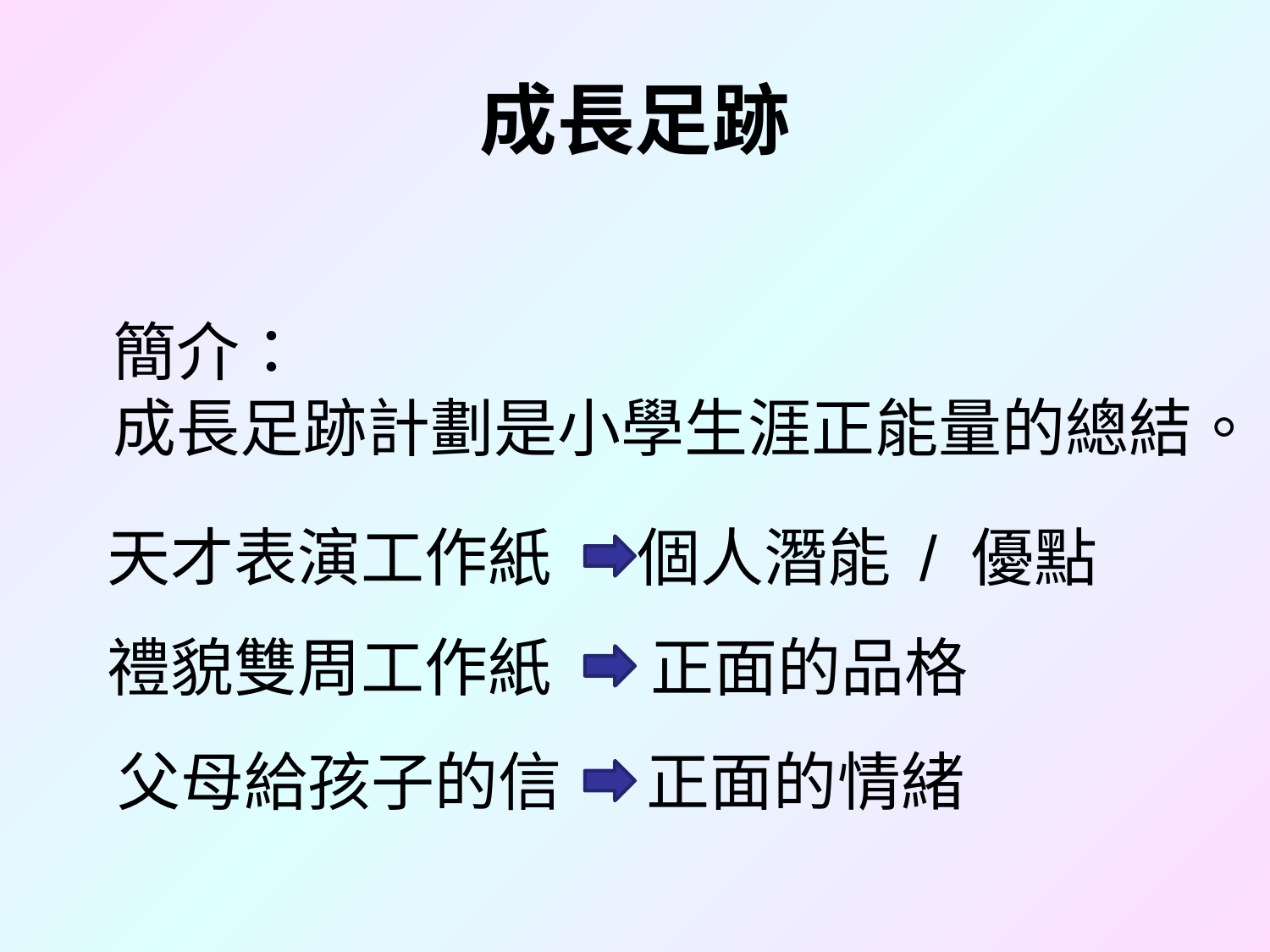

# 成長足跡
簡介：
成長足跡計劃是小學生涯正能量的總結。

天才表演工作紙      個人潛能 / 優點

禮貌雙周工作紙       正面的品格

父母給孩子的信      正面的情緒